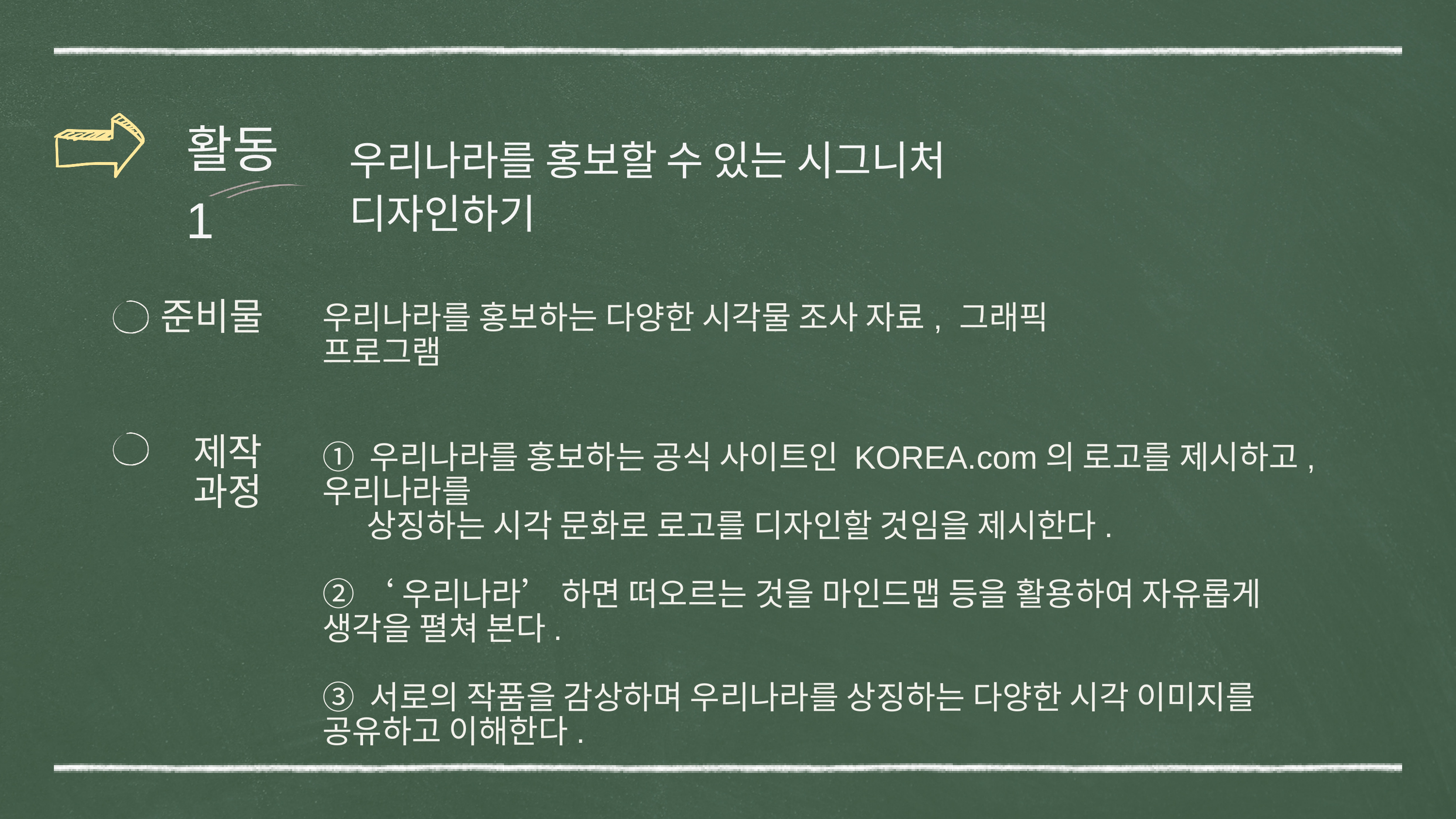

활동1

우리나라를 홍보할 수 있는 시그니처 디자인하기

준비물

우리나라를 홍보하는 다양한 시각물 조사 자료, 그래픽 프로그램

제작 과정
➀ 우리나라를 홍보하는 공식 사이트인 KOREA.com의 로고를 제시하고, 우리나라를
     상징하는 시각 문화로 로고를 디자인할 것임을 제시한다.

➁ ‘우리나라’ 하면 떠오르는 것을 마인드맵 등을 활용하여 자유롭게 생각을 펼쳐 본다.

➂ 서로의 작품을 감상하며 우리나라를 상징하는 다양한 시각 이미지를 공유하고 이해한다.